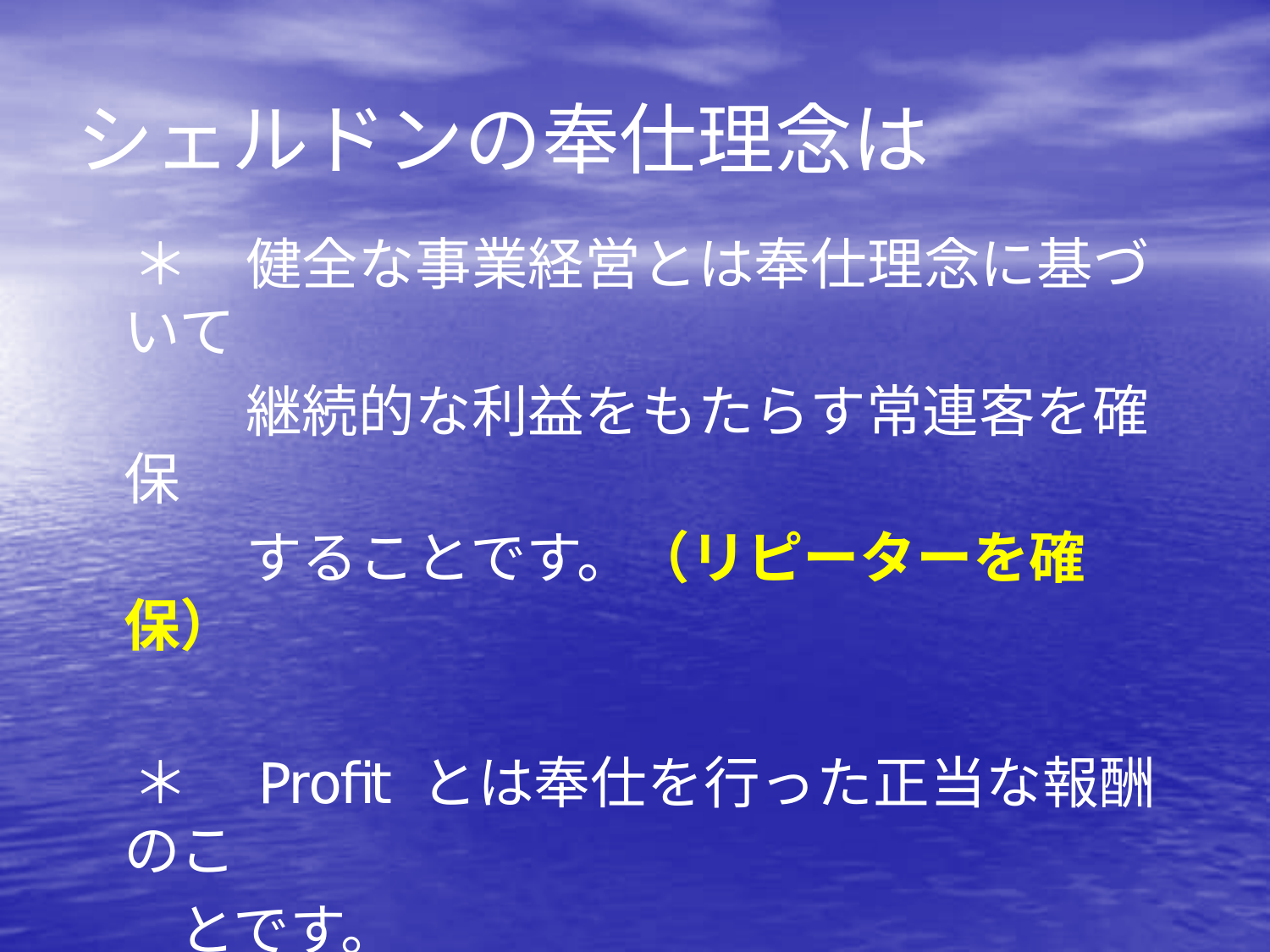

# シェルドンの奉仕理念は
　＊　健全な事業経営とは奉仕理念に基づいて
　　　継続的な利益をもたらす常連客を確保
　　　することです。（リピーターを確保）

　＊　Profit とは奉仕を行った正当な報酬のこ
       とです。
　＊　奉仕という原因には必ず報酬という結果
　　　　が与えられます。